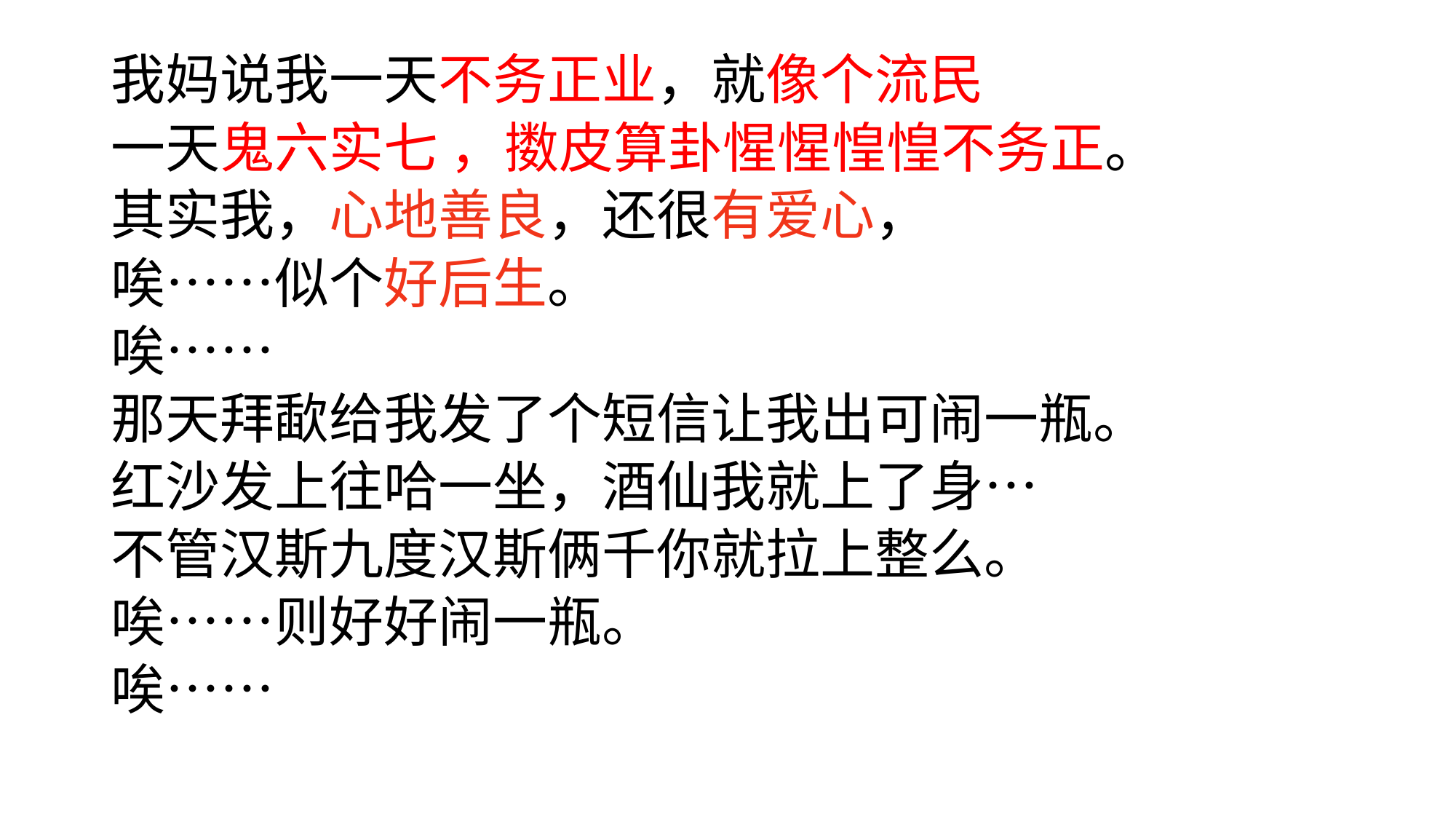

我妈说我一天不务正业，就像个流民
一天鬼六实七 ，擞皮算卦惺惺惶惶不务正。
其实我，心地善良，还很有爱心，
唉……似个好后生。
唉……
那天拜歃给我发了个短信让我出可闹一瓶。
红沙发上往哈一坐，酒仙我就上了身…
不管汉斯九度汉斯俩千你就拉上整么。
唉……则好好闹一瓶。
唉……